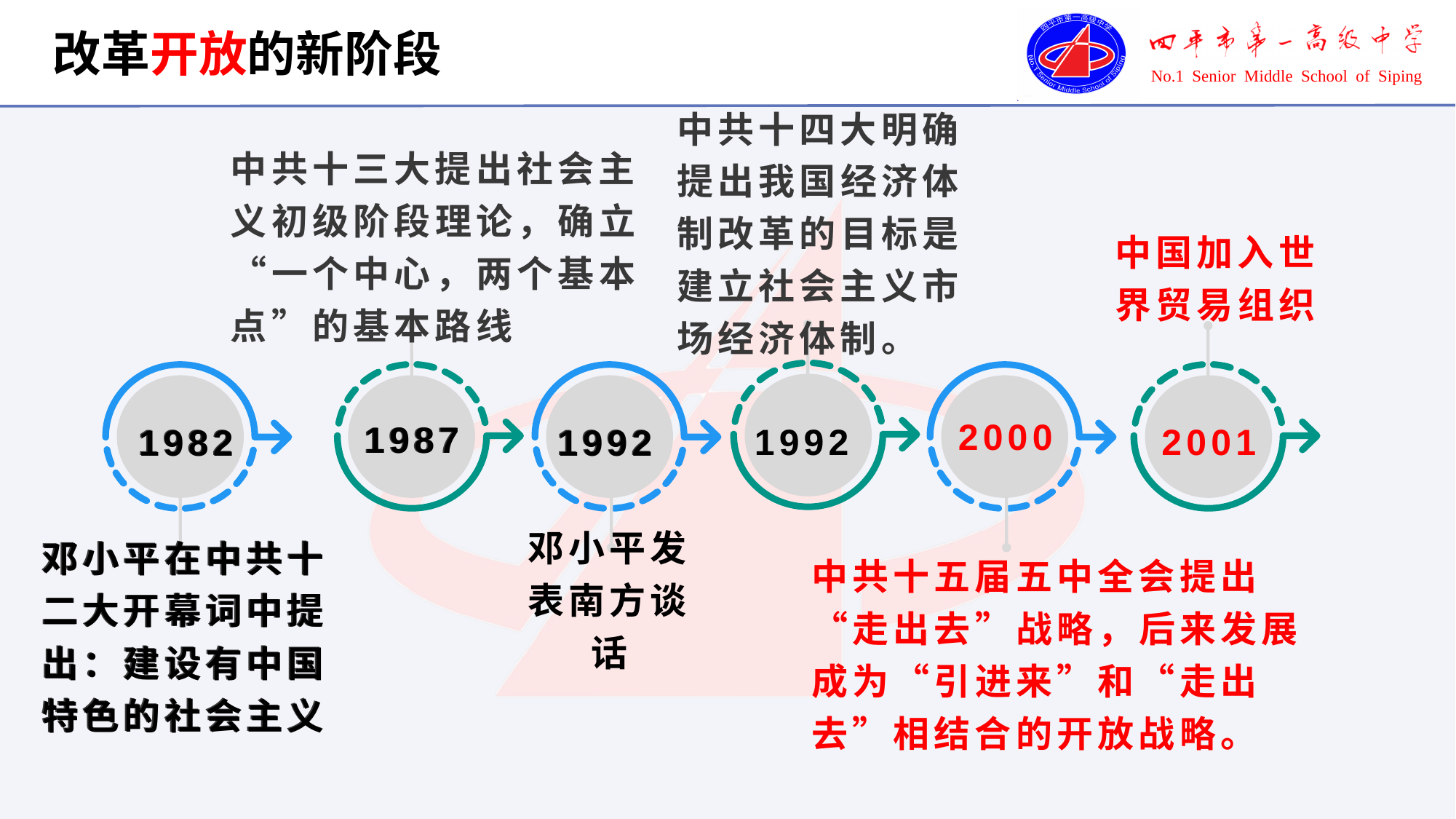

改革开放的新阶段

中共十四大明确提出我国经济体制改革的目标是建立社会主义市场经济体制。

中共十三大提出社会主义初级阶段理论，确立“一个中心，两个基本点”的基本路线

中国加入世
界贸易组织

2000
1987
1987
1982
1992
1992
2001
1982
1992

邓小平在中共十二大开幕词中提出：建设有中国特色的社会主义
邓小平在中共十二大开幕词中提出：建设有中国特色的社会主义

邓小平发表南方谈话

中共十五届五中全会提出“走出去”战略，后来发展成为“引进来”和“走出去”相结合的开放战略。